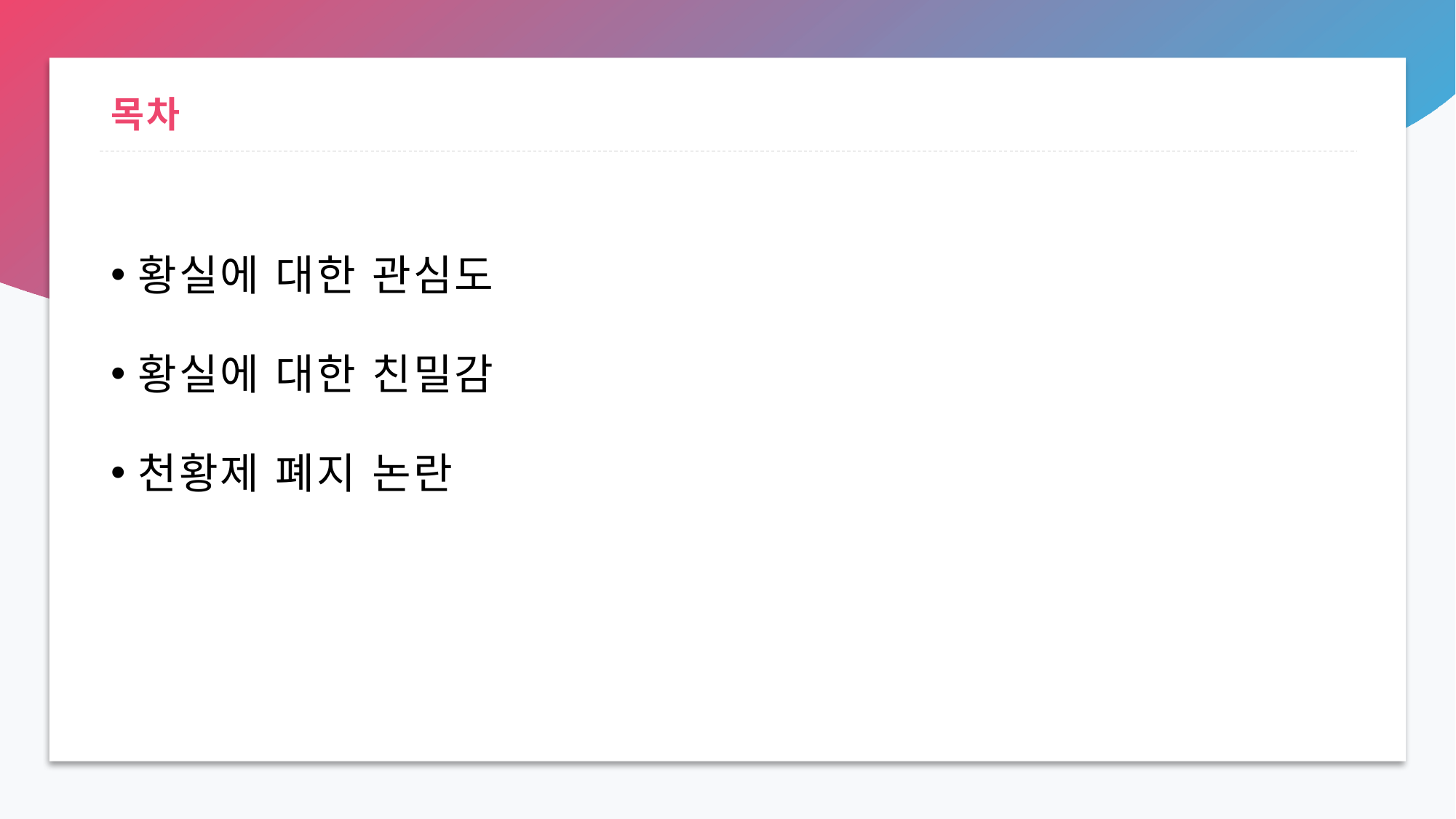

# 목차

황실에 대한 관심도
황실에 대한 친밀감
천황제 폐지 논란